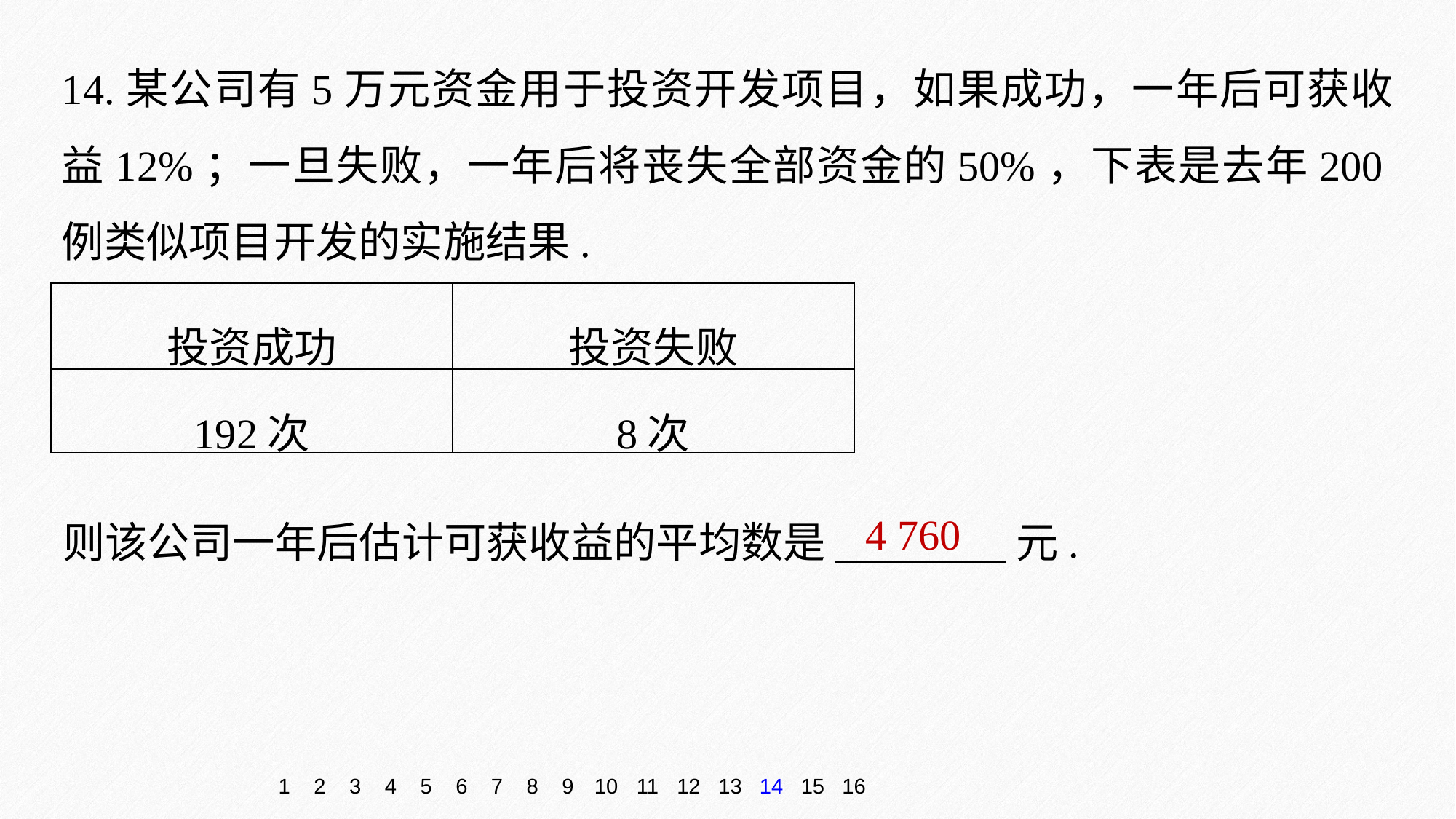

14.某公司有5万元资金用于投资开发项目，如果成功，一年后可获收益12%；一旦失败，一年后将丧失全部资金的50%，下表是去年200例类似项目开发的实施结果.
| 投资成功 | 投资失败 |
| --- | --- |
| 192次 | 8次 |
则该公司一年后估计可获收益的平均数是________元.
4 760
1
2
3
4
5
6
7
8
9
10
11
12
13
14
15
16